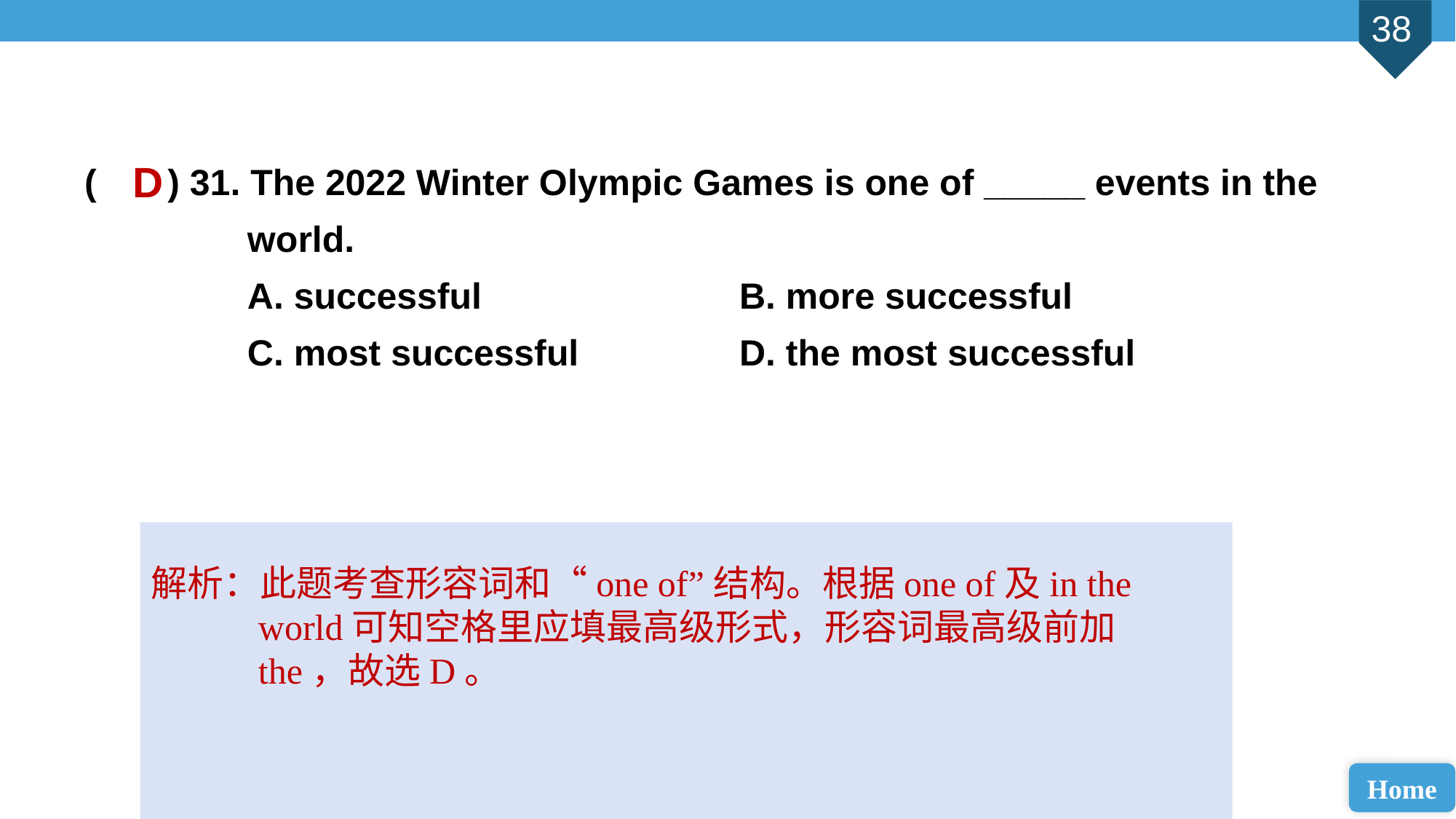

(       ) 31. The 2022 Winter Olympic Games is one of _____ events in the
                world.
                A. successful 			B. more successful
                C. most successful 		D. the most successful
D

解析：此题考查形容词和“one of”结构。根据one of及in the world可知空格里应填最高级形式，形容词最高级前加the，故选D。